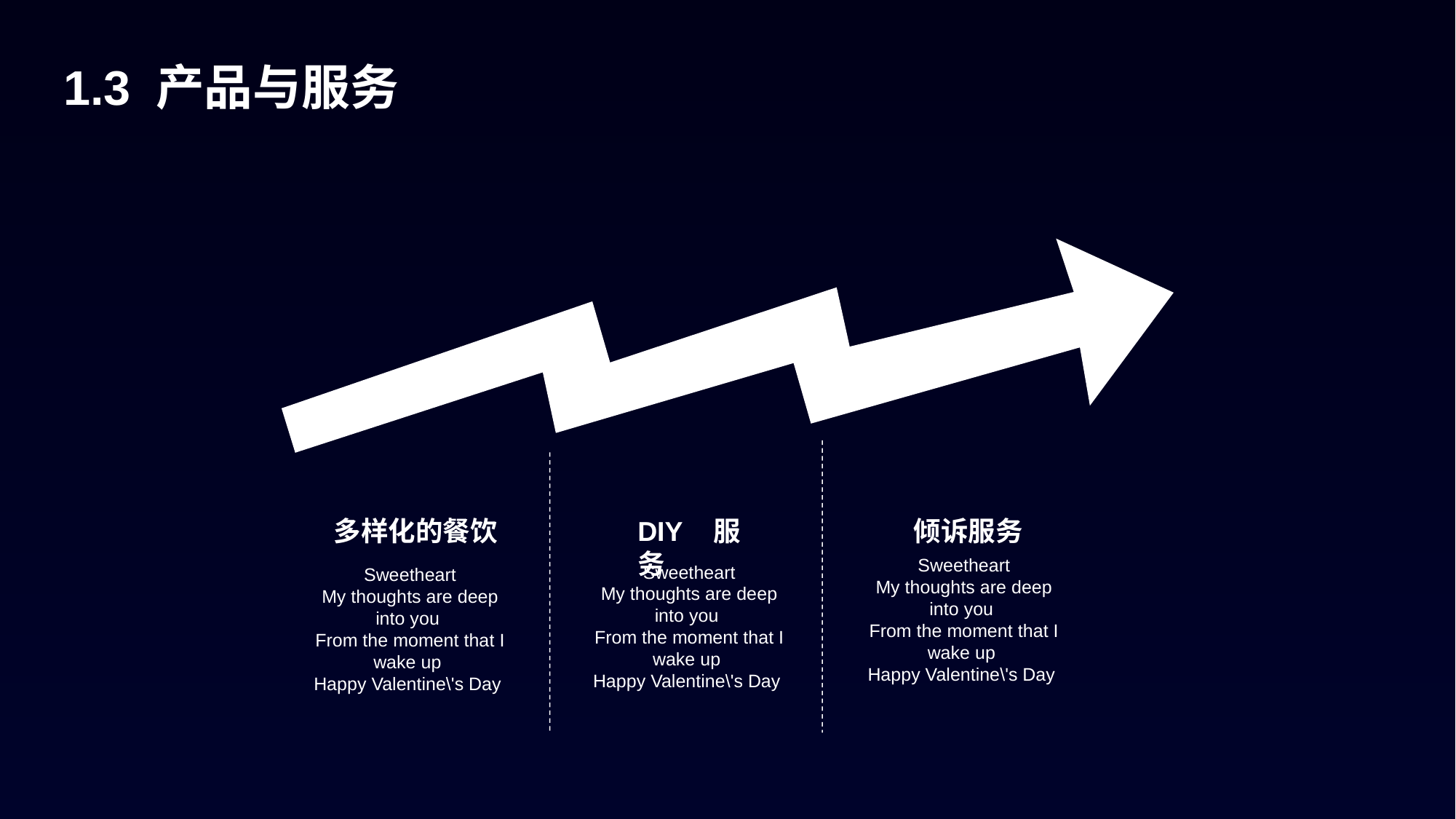

1.3 产品与服务

DIY服务
Sweetheart
My thoughts are deep into you
From the moment that I wake up
Happy Valentine\'s Day
倾诉服务
Sweetheart
My thoughts are deep into you
From the moment that I wake up
Happy Valentine\'s Day
多样化的餐饮
Sweetheart
My thoughts are deep into you
From the moment that I wake up
Happy Valentine\'s Day